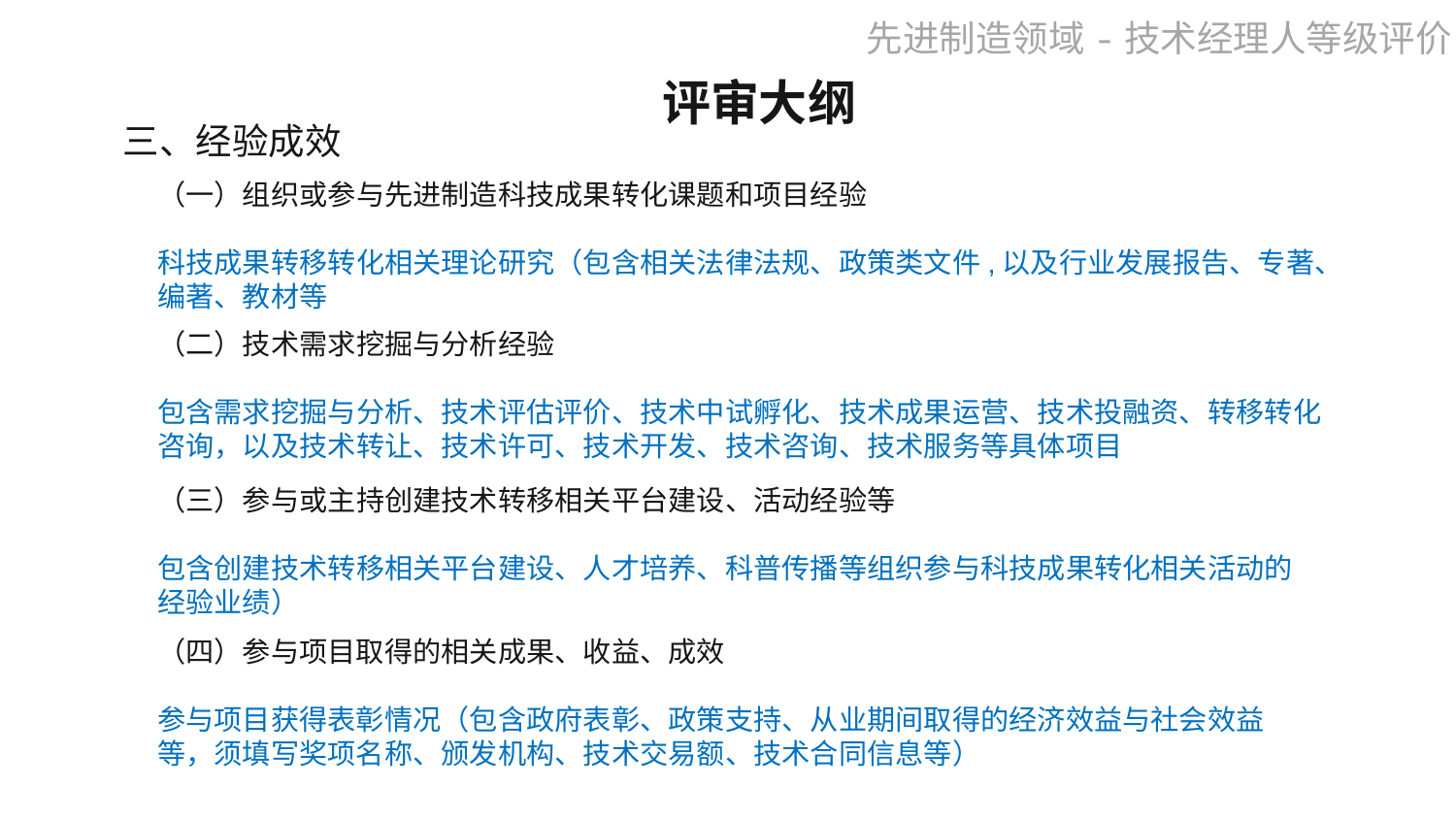

评审大纲
三、经验成效
（一）组织或参与先进制造科技成果转化课题和项目经验

科技成果转移转化相关理论研究（包含相关法律法规、政策类文件,以及行业发展报告、专著、编著、教材等
（二）技术需求挖掘与分析经验

包含需求挖掘与分析、技术评估评价、技术中试孵化、技术成果运营、技术投融资、转移转化咨询，以及技术转让、技术许可、技术开发、技术咨询、技术服务等具体项目
（三）参与或主持创建技术转移相关平台建设、活动经验等

包含创建技术转移相关平台建设、人才培养、科普传播等组织参与科技成果转化相关活动的经验业绩）
（四）参与项目取得的相关成果、收益、成效

参与项目获得表彰情况（包含政府表彰、政策支持、从业期间取得的经济效益与社会效益等，须填写奖项名称、颁发机构、技术交易额、技术合同信息等）